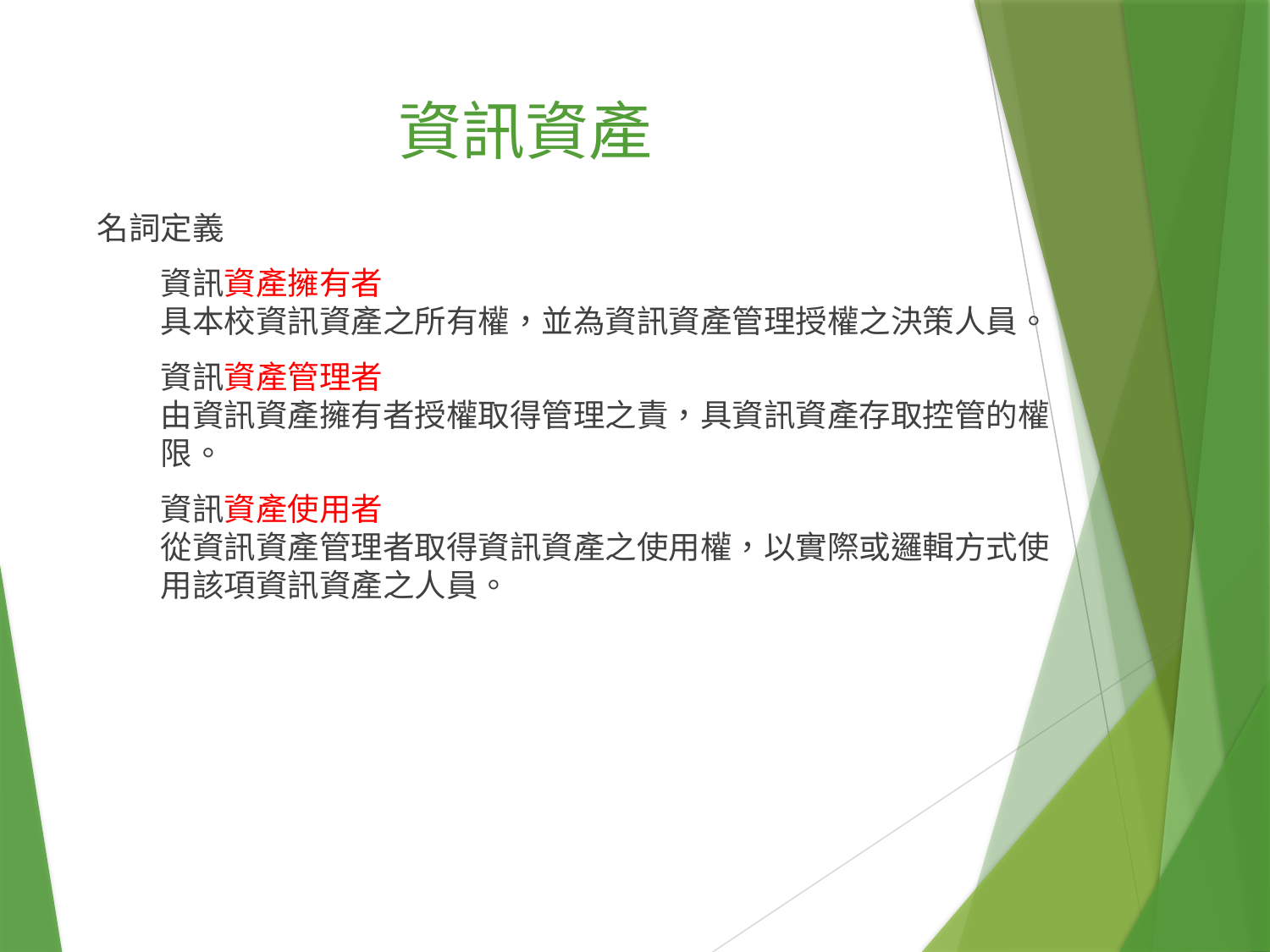

# 資訊資產
名詞定義
資訊資產擁有者
具本校資訊資產之所有權，並為資訊資產管理授權之決策人員。
資訊資產管理者
由資訊資產擁有者授權取得管理之責，具資訊資產存取控管的權限。
資訊資產使用者
從資訊資產管理者取得資訊資產之使用權，以實際或邏輯方式使用該項資訊資產之人員。